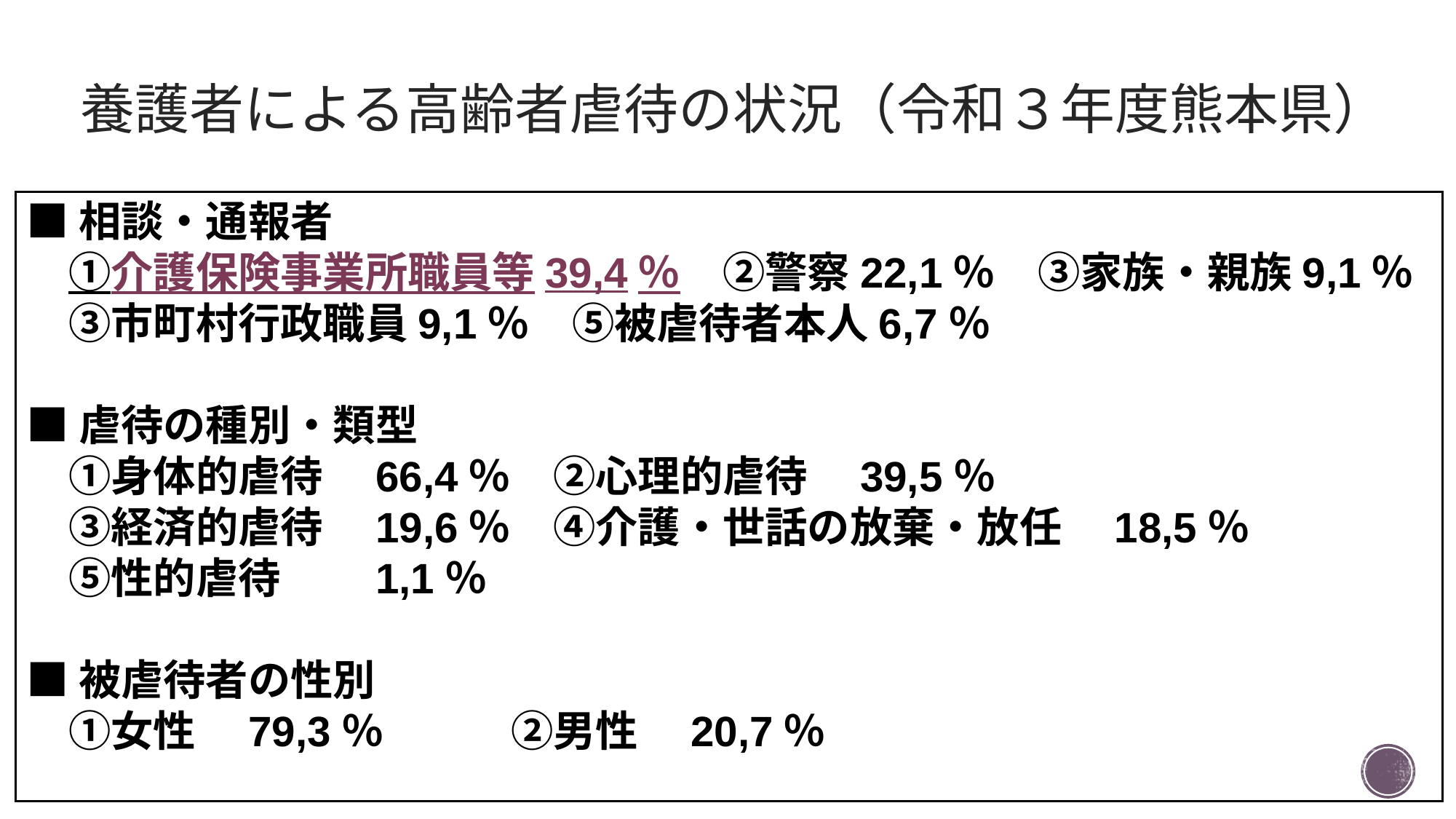

養護者による高齢者虐待の状況（令和３年度熊本県）
■相談・通報者
　①介護保険事業所職員等39,4％　②警察22,1％　③家族・親族9,1％
　③市町村行政職員9,1％　⑤被虐待者本人6,7％

■虐待の種別・類型
　①身体的虐待　66,4％　②心理的虐待　39,5％
　③経済的虐待　19,6％　④介護・世話の放棄・放任　18,5％
　⑤性的虐待　　1,1％

■被虐待者の性別
　①女性　79,3％　　　②男性　20,7％